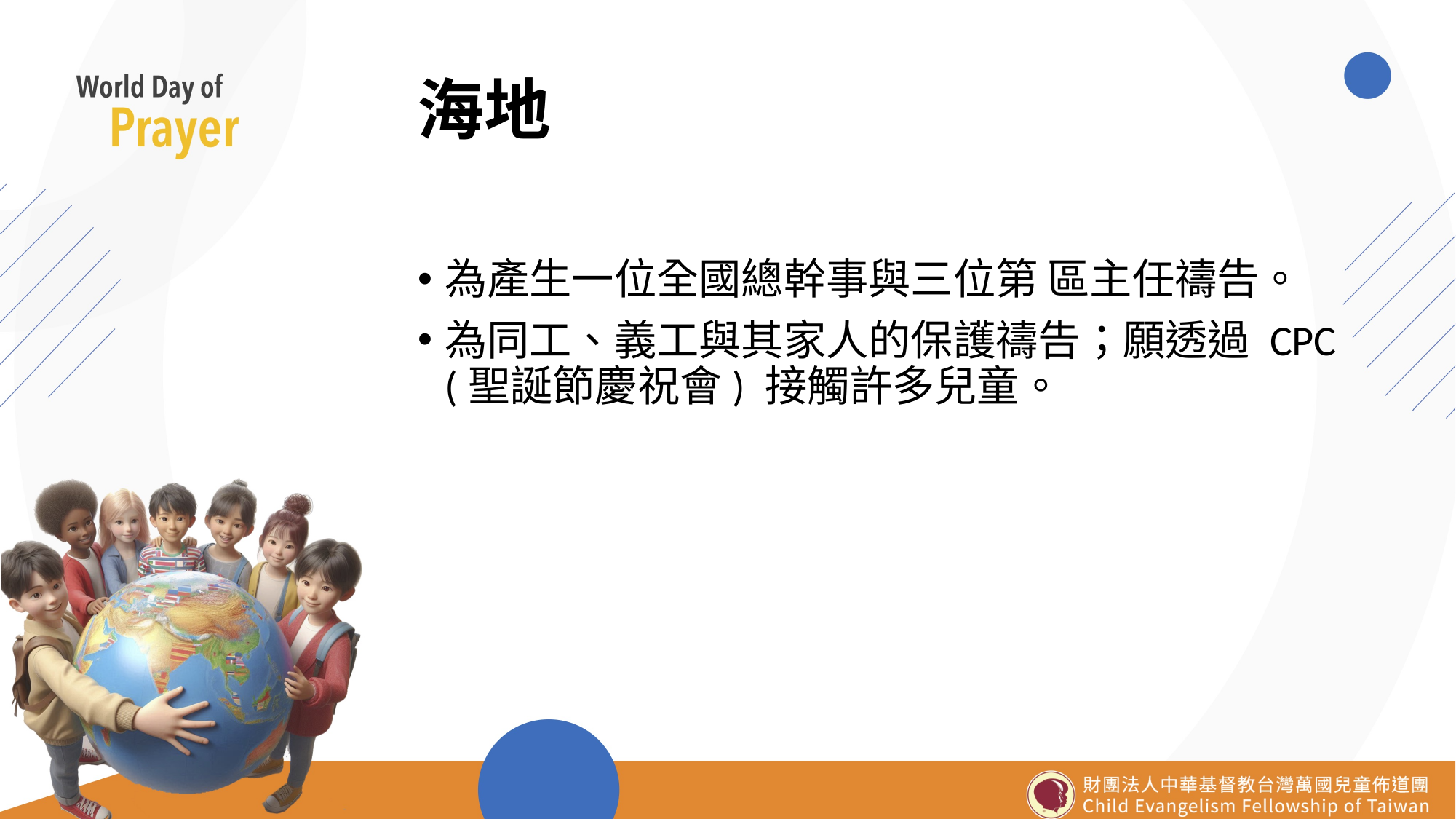

# 海地
為產生一位全國總幹事與三位第 區主任禱告。
為同工、義工與其家人的保護禱告；願透過 CPC (聖誕節慶祝會) 接觸許多兒童。